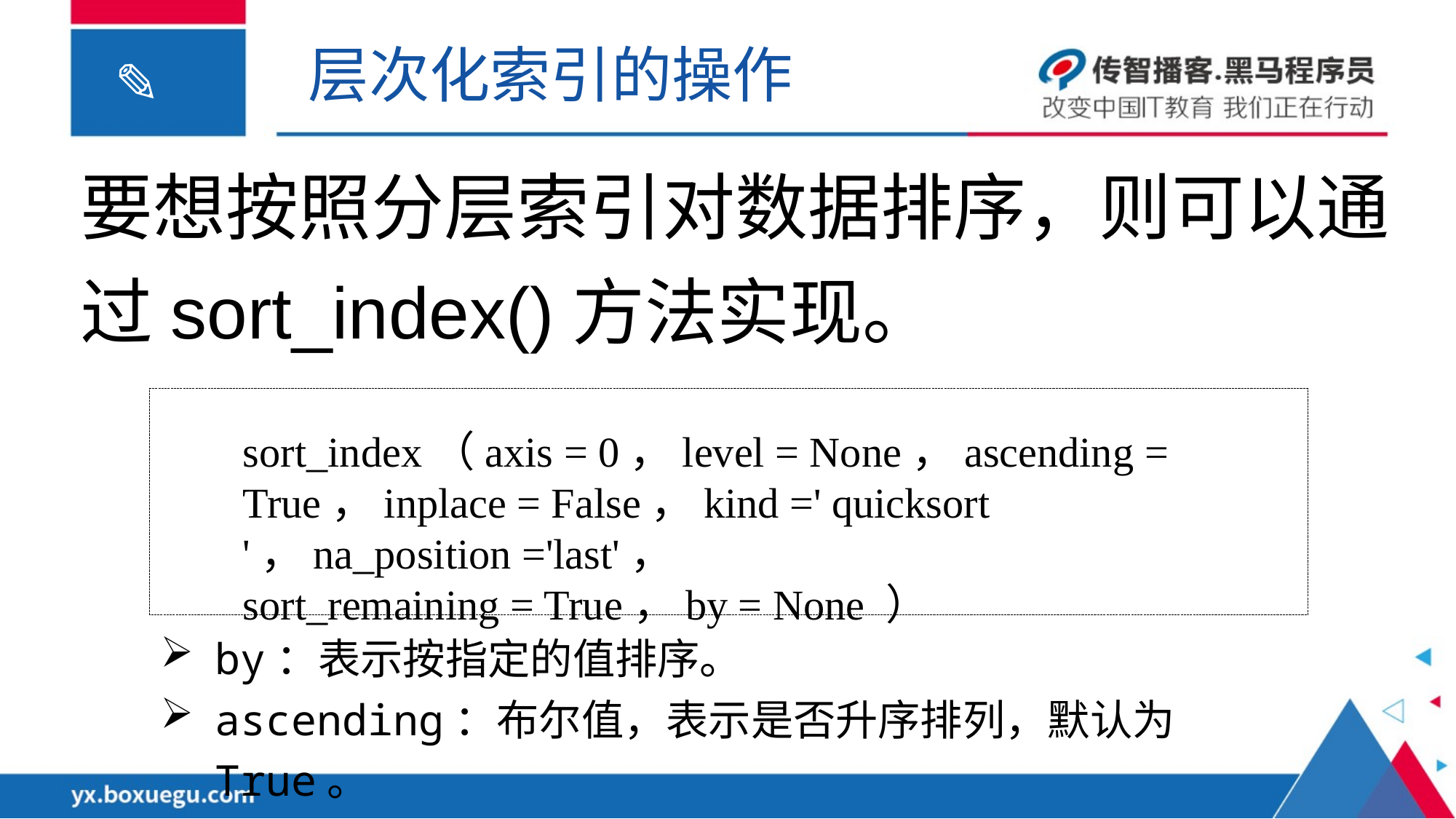

层次化索引的操作
要想按照分层索引对数据排序，则可以通过sort_index()方法实现。

sort_index（axis = 0，level = None，ascending = True，inplace = False，kind =' quicksort '，na_position ='last'，
sort_remaining = True，by = None ）
by：表示按指定的值排序。
ascending：布尔值，表示是否升序排列，默认为True。